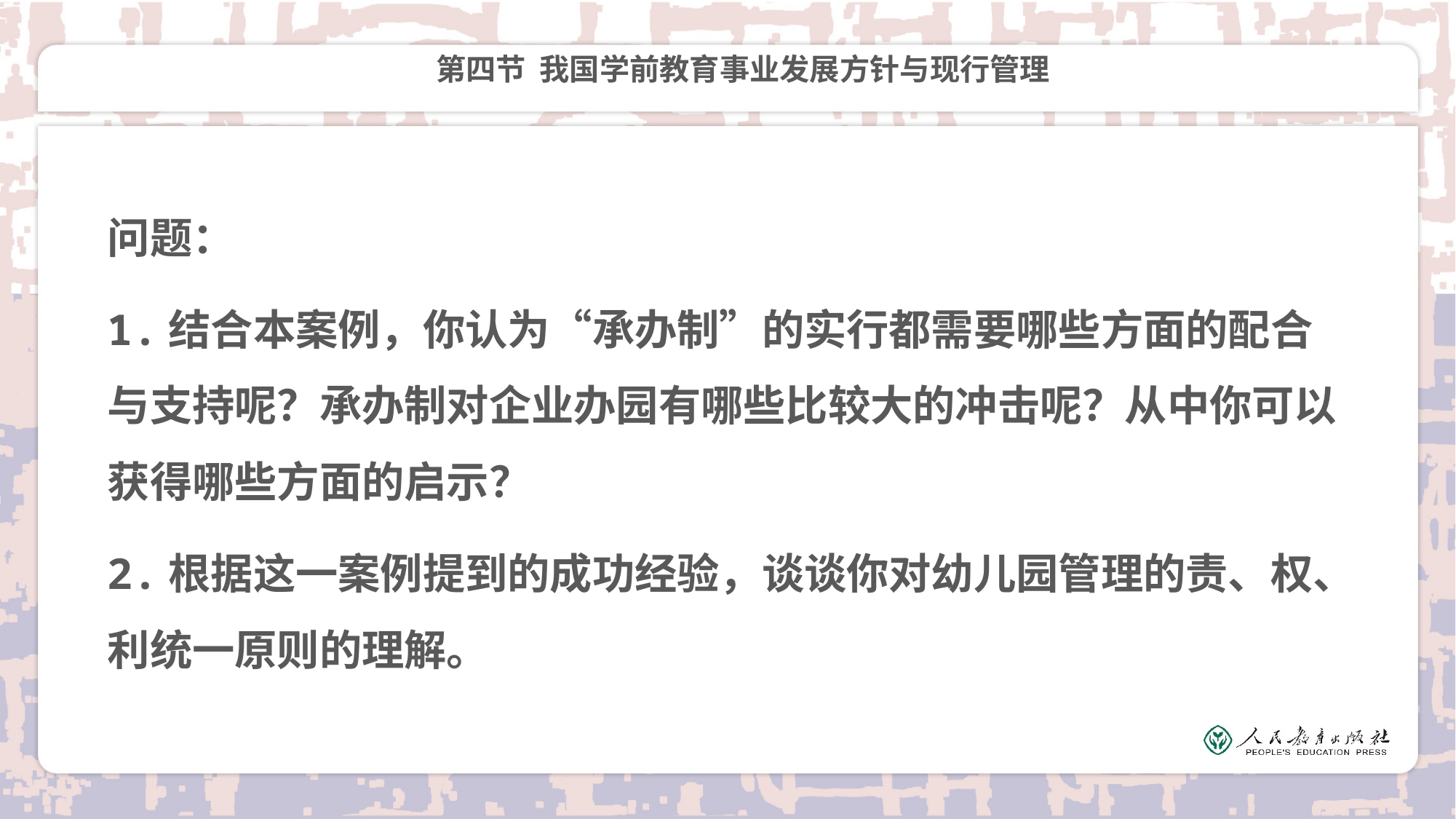

# 第四节  我国学前教育事业发展方针与现行管理
问题：
1.结合本案例，你认为“承办制”的实行都需要哪些方面的配合与支持呢？承办制对企业办园有哪些比较大的冲击呢？从中你可以获得哪些方面的启示？
2.根据这一案例提到的成功经验，谈谈你对幼儿园管理的责、权、利统一原则的理解。